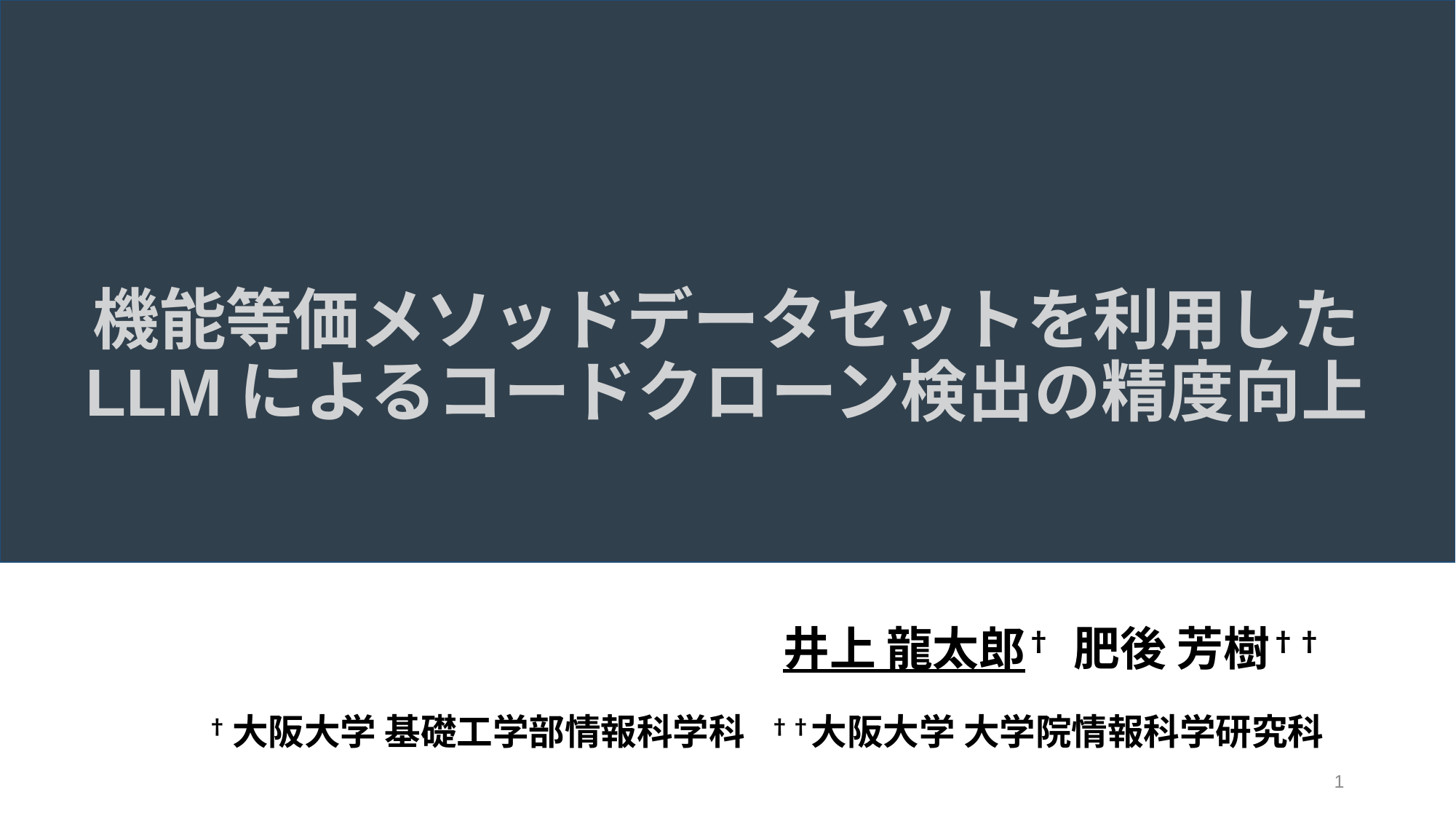

# 機能等価メソッドデータセットを利用した LLMによるコードクローン検出の精度向上
井上 龍太郎†  肥後 芳樹††
†大阪大学 基礎工学部情報科学科   ††大阪大学 大学院情報科学研究科
1